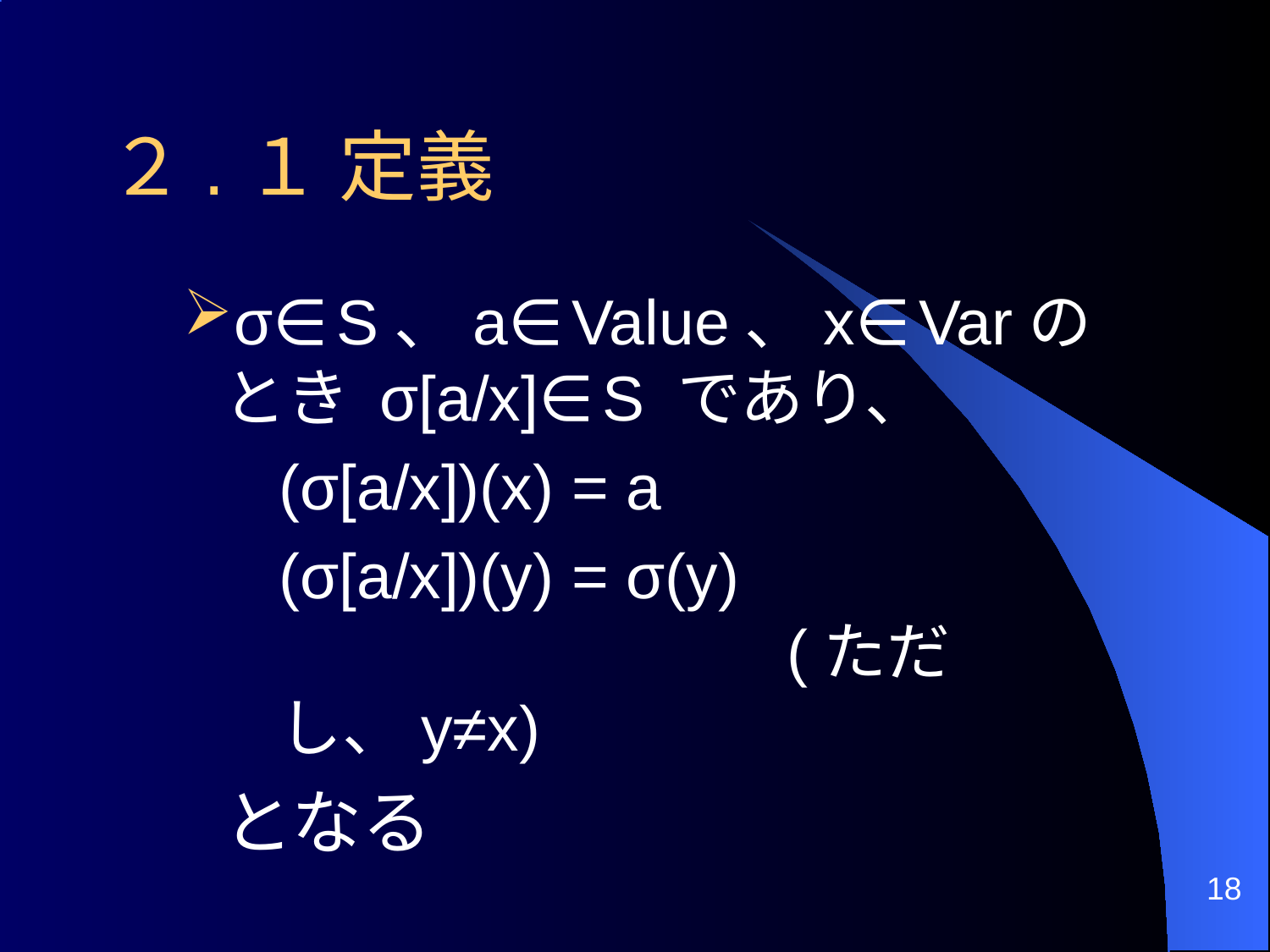

# ２.１ 定義
σ∈S、a∈Value、x∈Varのとき σ[a/x]∈S であり、
	(σ[a/x])(x) = a
	(σ[a/x])(y) = σ(y)
				(ただし、y≠x)
	となる
18